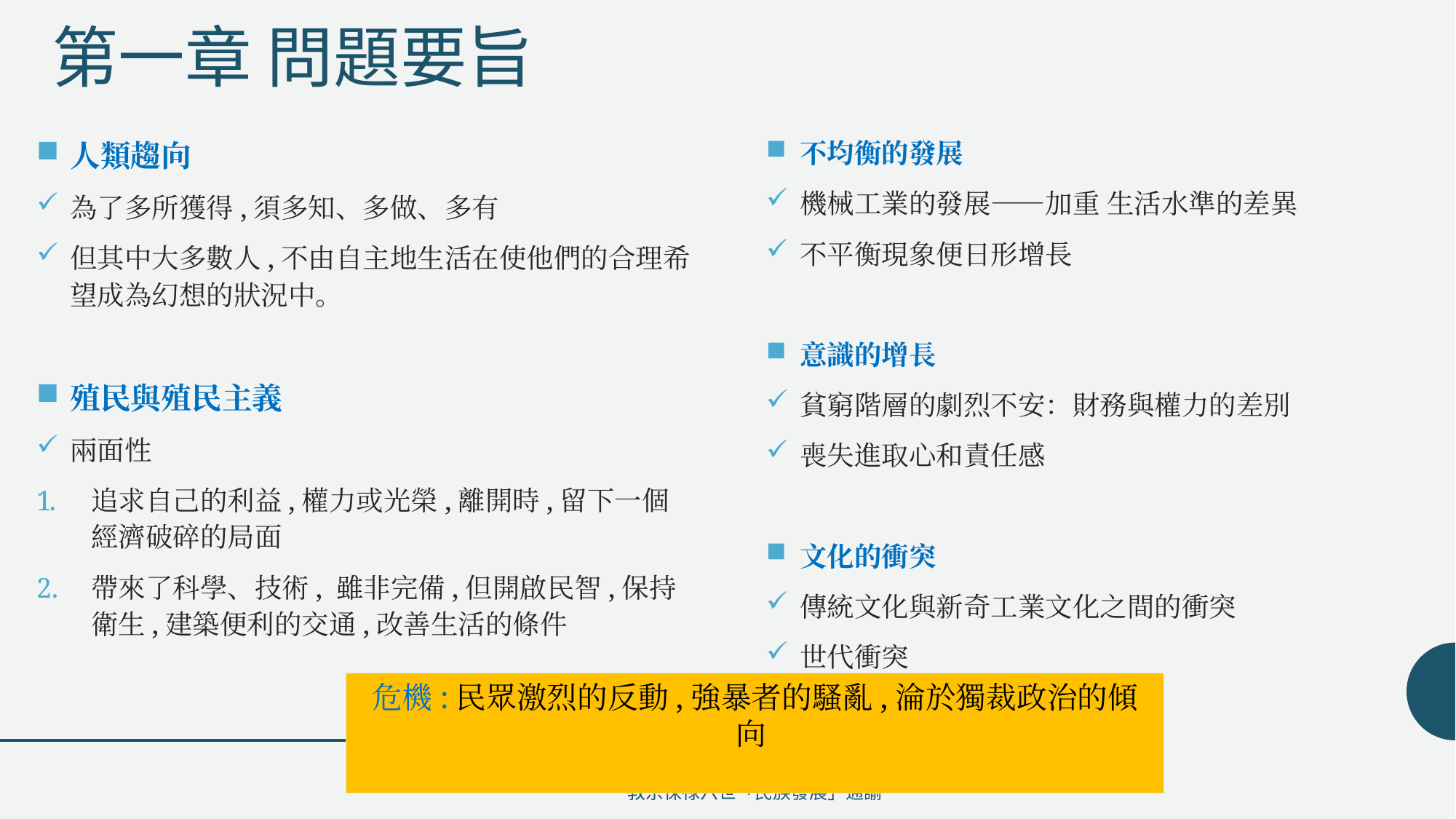

# 第一章 問題要旨
人類趨向
為了多所獲得,須多知、多做、多有
但其中大多數人,不由自主地生活在使他們的合理希望成為幻想的狀況中。

殖民與殖民主義
兩面性
追求自己的利益,權力或光榮,離開時,留下一個經濟破碎的局面
帶來了科學、技術, 雖非完備,但開啟民智,保持衛生,建築便利的交通,改善生活的條件

不均衡的發展
機械工業的發展——加重 生活水準的差異
不平衡現象便日形增長

意識的增長
貧窮階層的劇烈不安：財務與權力的差別
喪失進取心和責任感

文化的衝突
傳統文化與新奇工業文化之間的衝突
世代衝突

危機:民眾激烈的反動,強暴者的騷亂,淪於獨裁政治的傾向

教宗保祿六世「民族發展」通諭